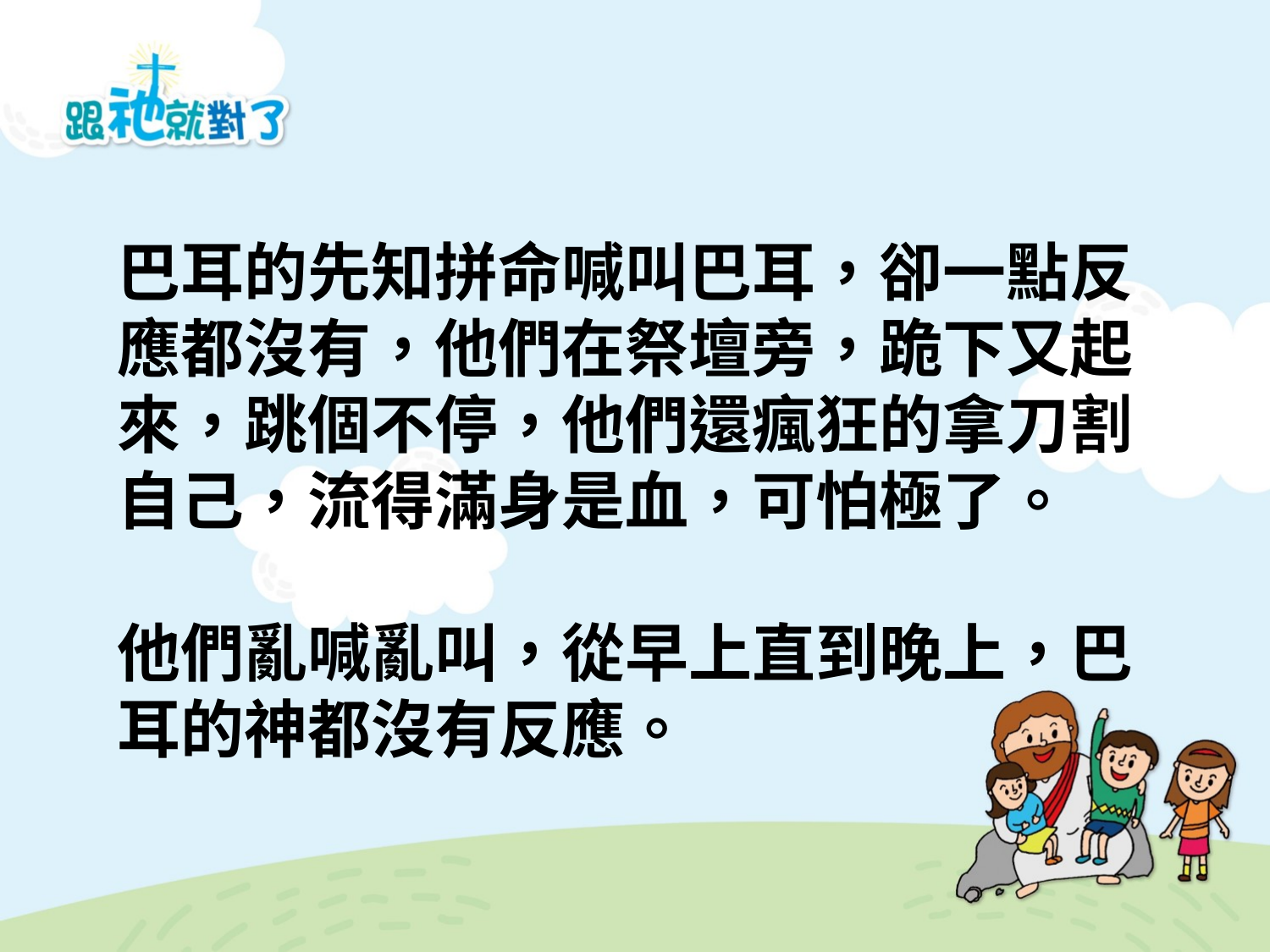

巴耳的先知拼命喊叫巴耳，卻一點反應都沒有，他們在祭壇旁，跪下又起來，跳個不停，他們還瘋狂的拿刀割自己，流得滿身是血，可怕極了。

他們亂喊亂叫，從早上直到晚上，巴耳的神都沒有反應。